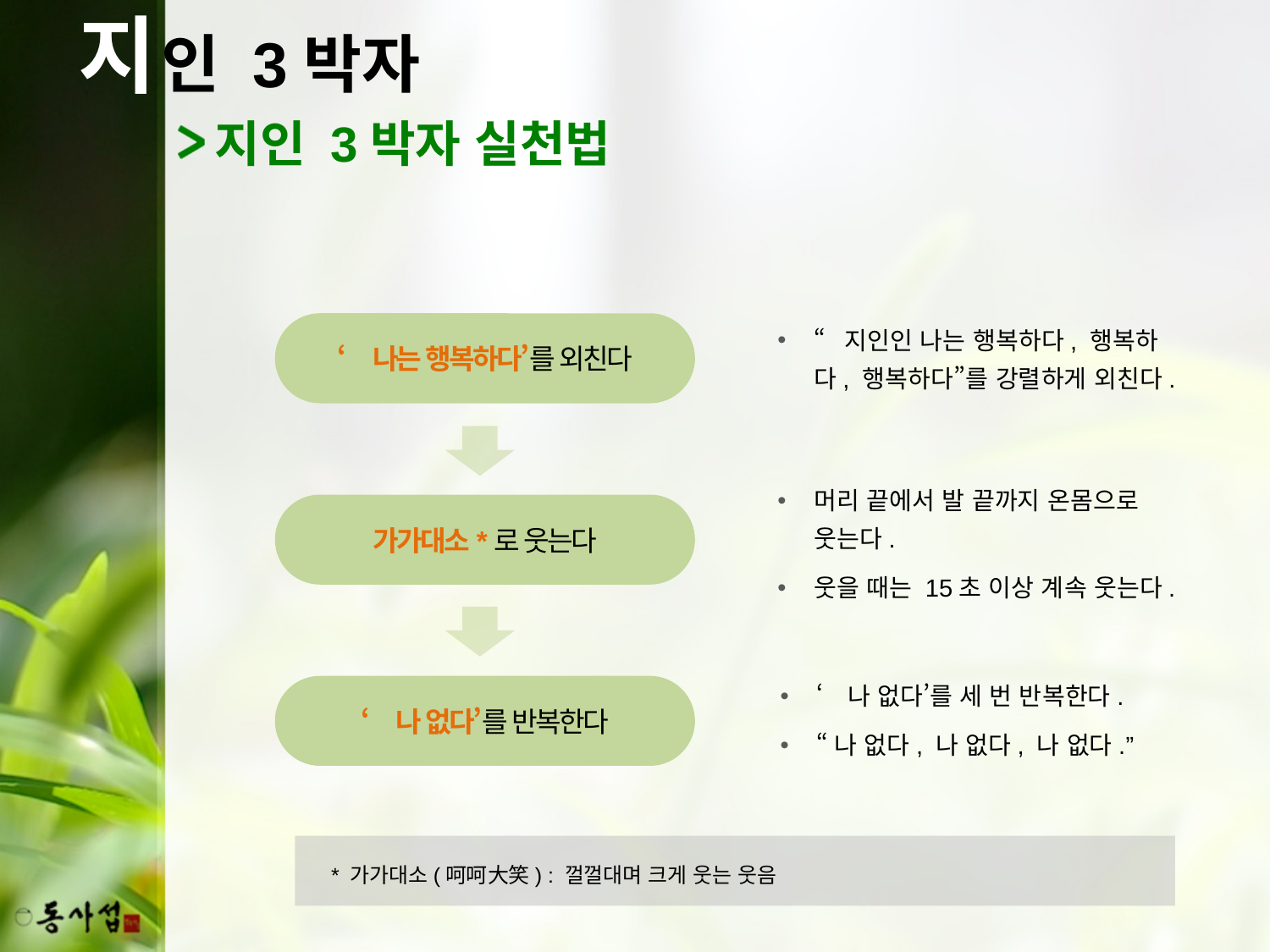

지
인 3박자
지인 3박자 실천법
“지인인 나는 행복하다, 행복하다, 행복하다”를 강렬하게 외친다.
‘나는 행복하다’를 외친다

머리 끝에서 발 끝까지 온몸으로 웃는다.
웃을 때는 15초 이상 계속 웃는다.
가가대소*로 웃는다

‘나 없다’를 세 번 반복한다.
“나 없다, 나 없다, 나 없다.”
‘나 없다’를 반복한다
 * 가가대소(呵呵大笑) : 껄껄대며 크게 웃는 웃음